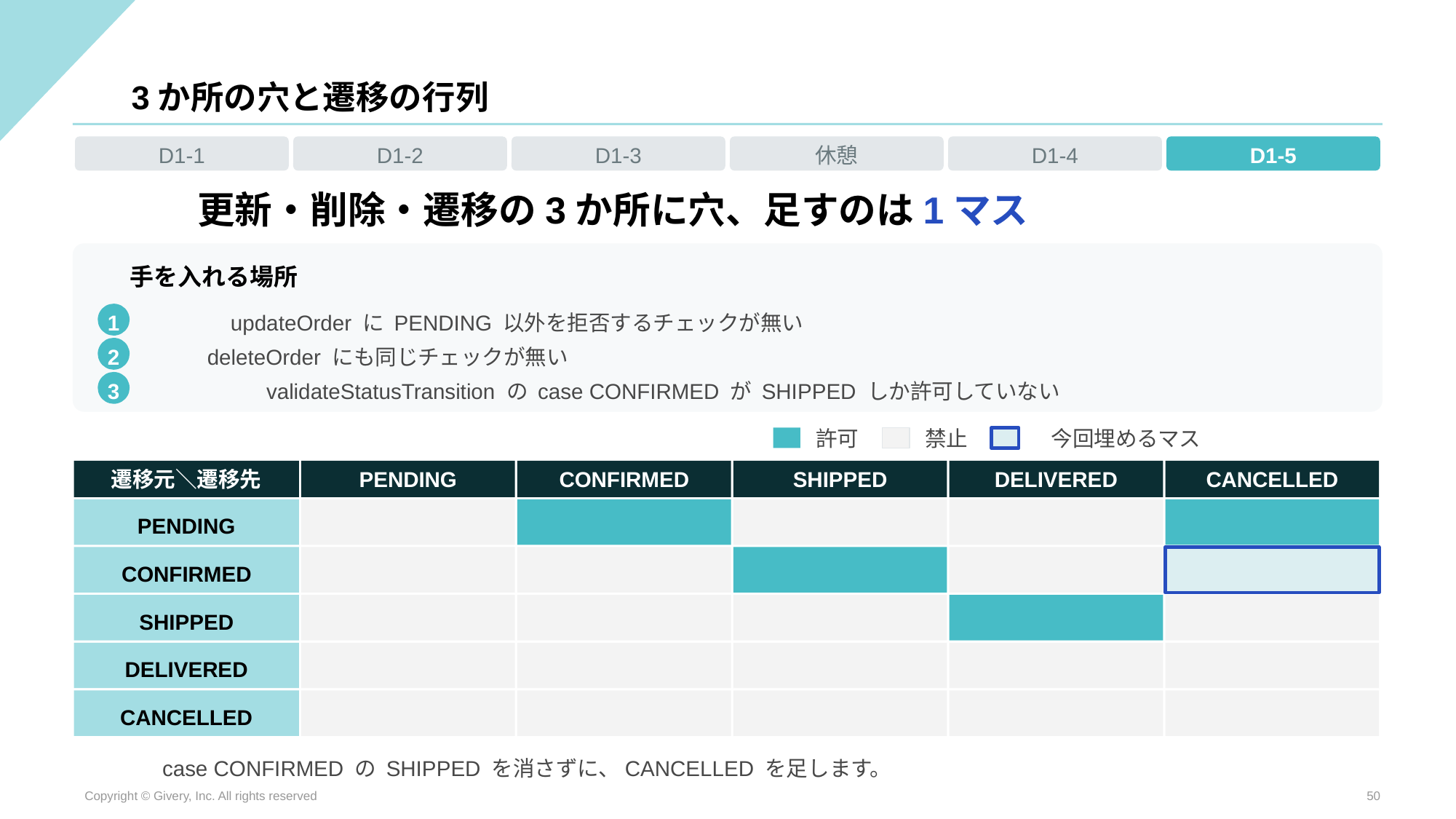

3か所の穴と遷移の行列

D1-1
D1-2
D1-3
休憩
D1-4
D1-5
更新・削除・遷移の3か所に穴、足すのは1マス

手を入れる場所

1
updateOrder に PENDING 以外を拒否するチェックが無い

2
deleteOrder にも同じチェックが無い

3
validateStatusTransition の case CONFIRMED が SHIPPED しか許可していない
許可
禁止
今回埋めるマス

遷移元＼遷移先
PENDING
CONFIRMED
SHIPPED
DELIVERED
CANCELLED

PENDING

CONFIRMED

SHIPPED

DELIVERED

CANCELLED
case CONFIRMED の SHIPPED を消さずに、CANCELLED を足します。
Copyright © Givery, Inc. All rights reserved
50